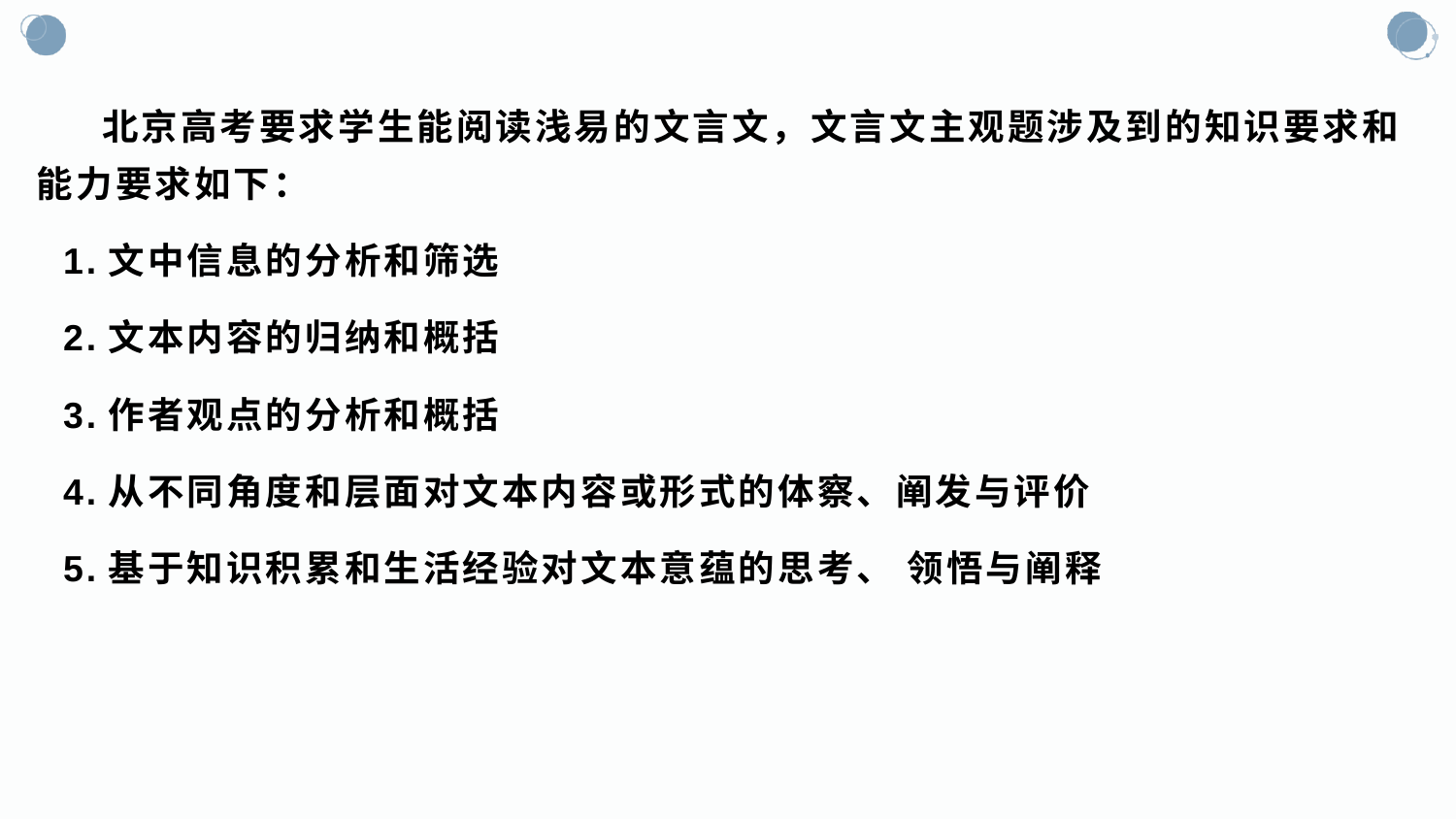

北京高考要求学生能阅读浅易的文言文，文言文主观题涉及到的知识要求和能力要求如下：
  1.文中信息的分析和筛选
  2.文本内容的归纳和概括
  3.作者观点的分析和概括
  4.从不同角度和层面对文本内容或形式的体察、阐发与评价
  5.基于知识积累和生活经验对文本意蕴的思考、 领悟与阐释